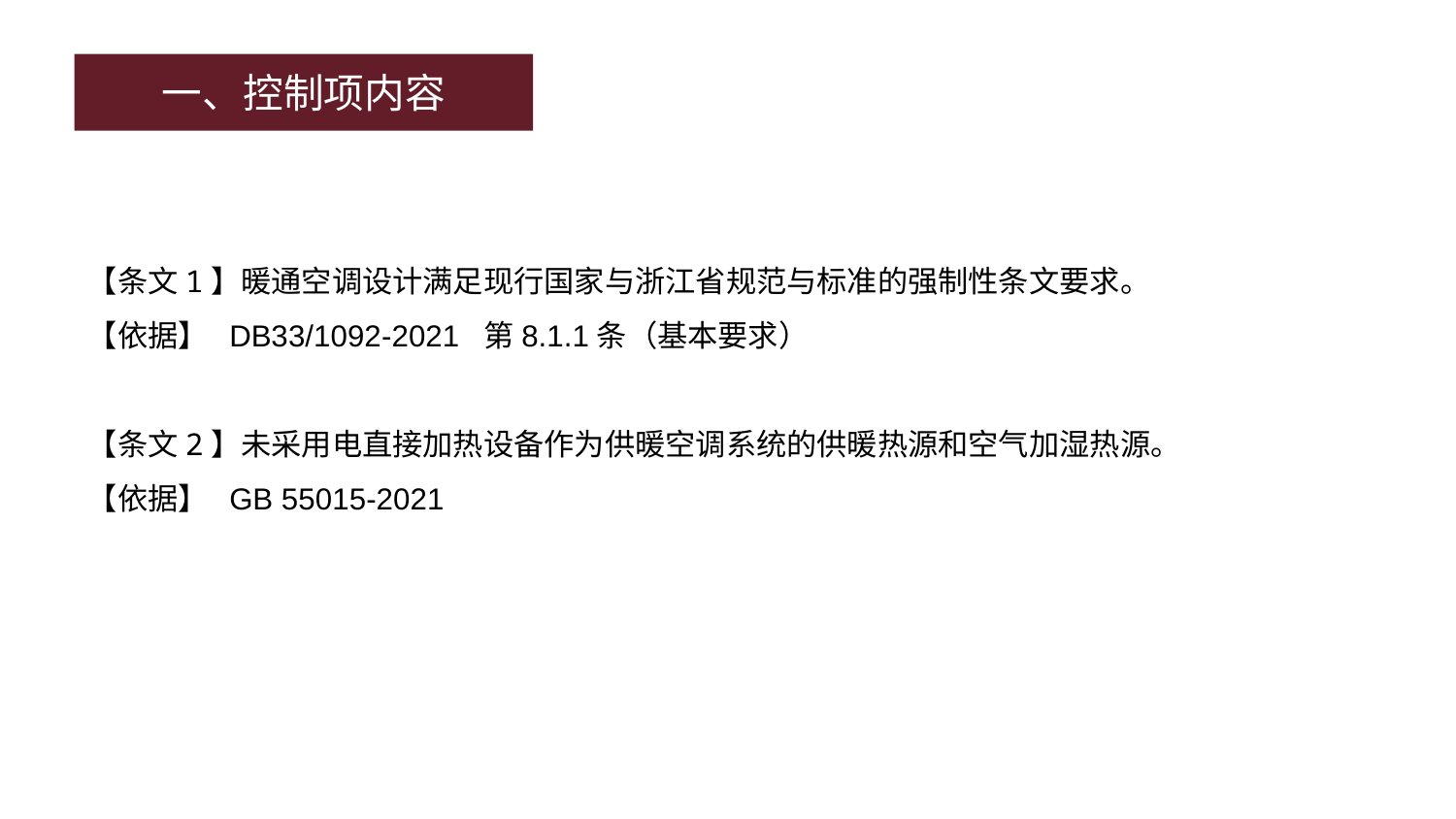

一、控制项内容

【条文1】暖通空调设计满足现行国家与浙江省规范与标准的强制性条文要求。
【依据】  DB33/1092-2021  第8.1.1条（基本要求）

【条文2】未采用电直接加热设备作为供暖空调系统的供暖热源和空气加湿热源。
【依据】  GB 55015-2021